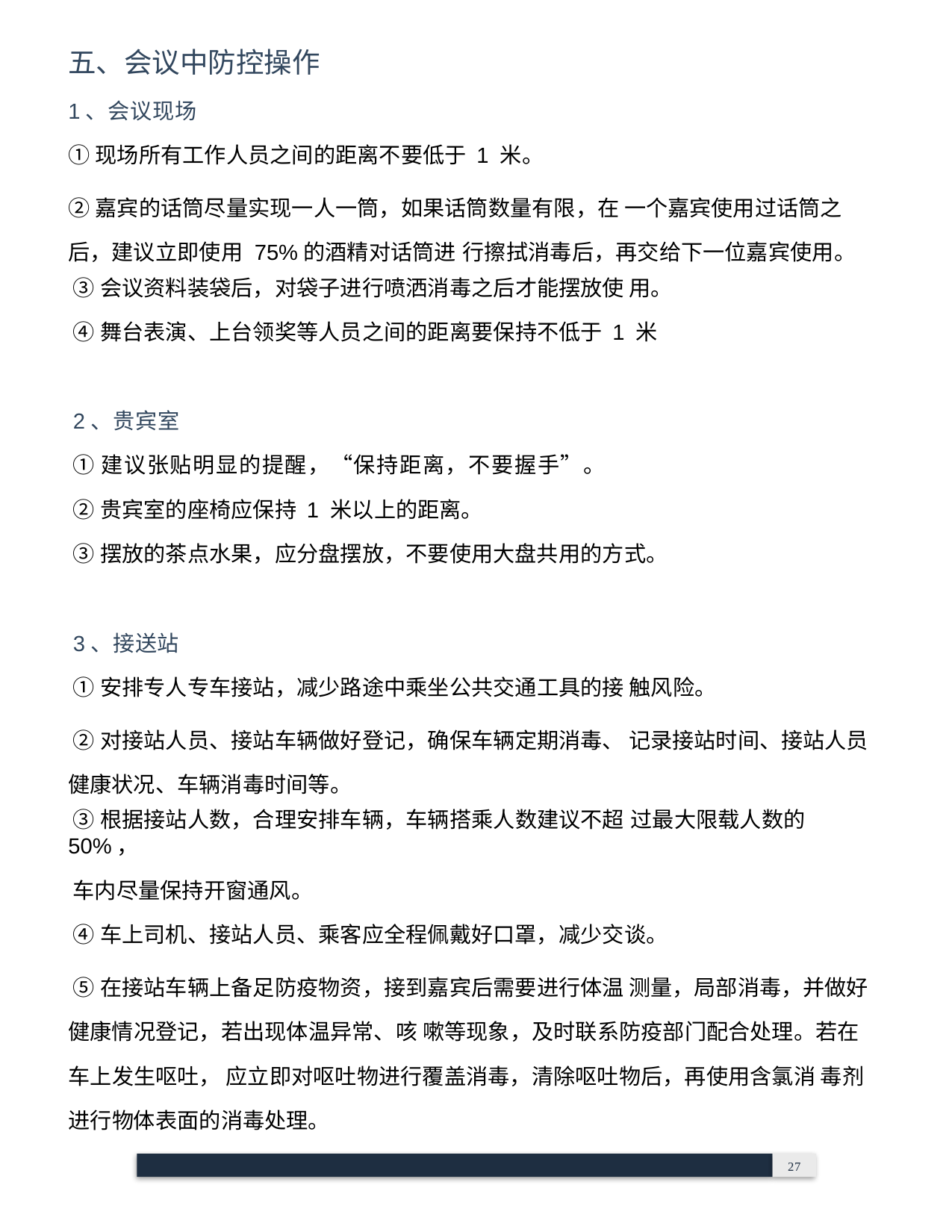

五、会议中防控操作

1、会议现场

①现场所有工作人员之间的距离不要低于 1 米。

②嘉宾的话筒尽量实现一人一筒，如果话筒数量有限，在 一个嘉宾使用过话筒之后，建议立即使用 75%的酒精对话筒进 行擦拭消毒后，再交给下一位嘉宾使用。

③会议资料装袋后，对袋子进行喷洒消毒之后才能摆放使 用。

④舞台表演、上台领奖等人员之间的距离要保持不低于 1 米

2、贵宾室

①建议张贴明显的提醒，“保持距离，不要握手”。

②贵宾室的座椅应保持 1 米以上的距离。

③摆放的茶点水果，应分盘摆放，不要使用大盘共用的方式。

3、接送站

①安排专人专车接站，减少路途中乘坐公共交通工具的接 触风险。

②对接站人员、接站车辆做好登记，确保车辆定期消毒、 记录接站时间、接站人员健康状况、车辆消毒时间等。

③根据接站人数，合理安排车辆，车辆搭乘人数建议不超 过最大限载人数的 50%，

车内尽量保持开窗通风。

④车上司机、接站人员、乘客应全程佩戴好口罩，减少交谈。

⑤在接站车辆上备足防疫物资，接到嘉宾后需要进行体温 测量，局部消毒，并做好健康情况登记，若出现体温异常、咳 嗽等现象，及时联系防疫部门配合处理。若在车上发生呕吐， 应立即对呕吐物进行覆盖消毒，清除呕吐物后，再使用含氯消 毒剂进行物体表面的消毒处理。

   	27